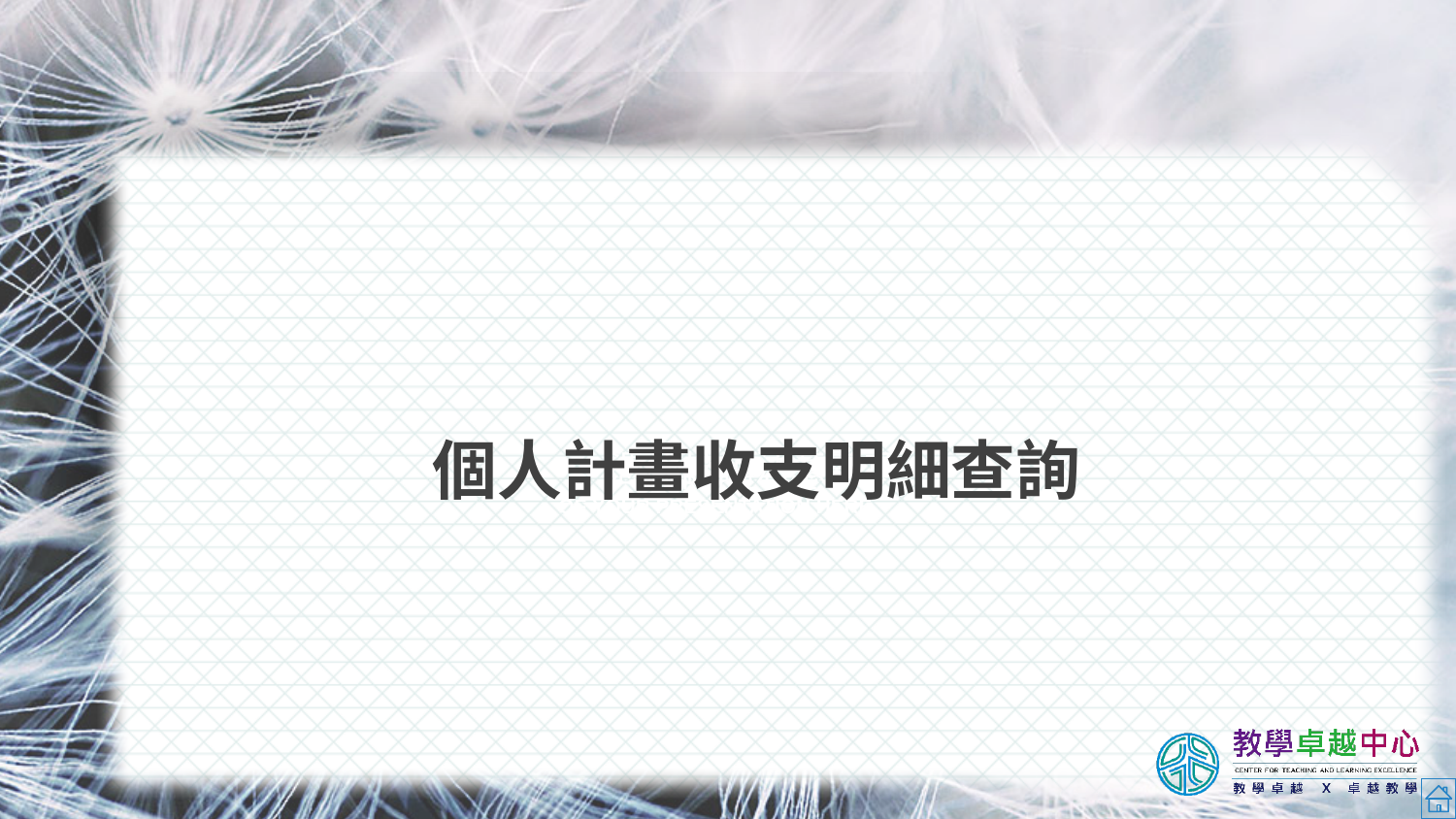

# 個人計畫收支明細查詢
INSERT THE TITLE
OF YOUR PRESENTATION HERE